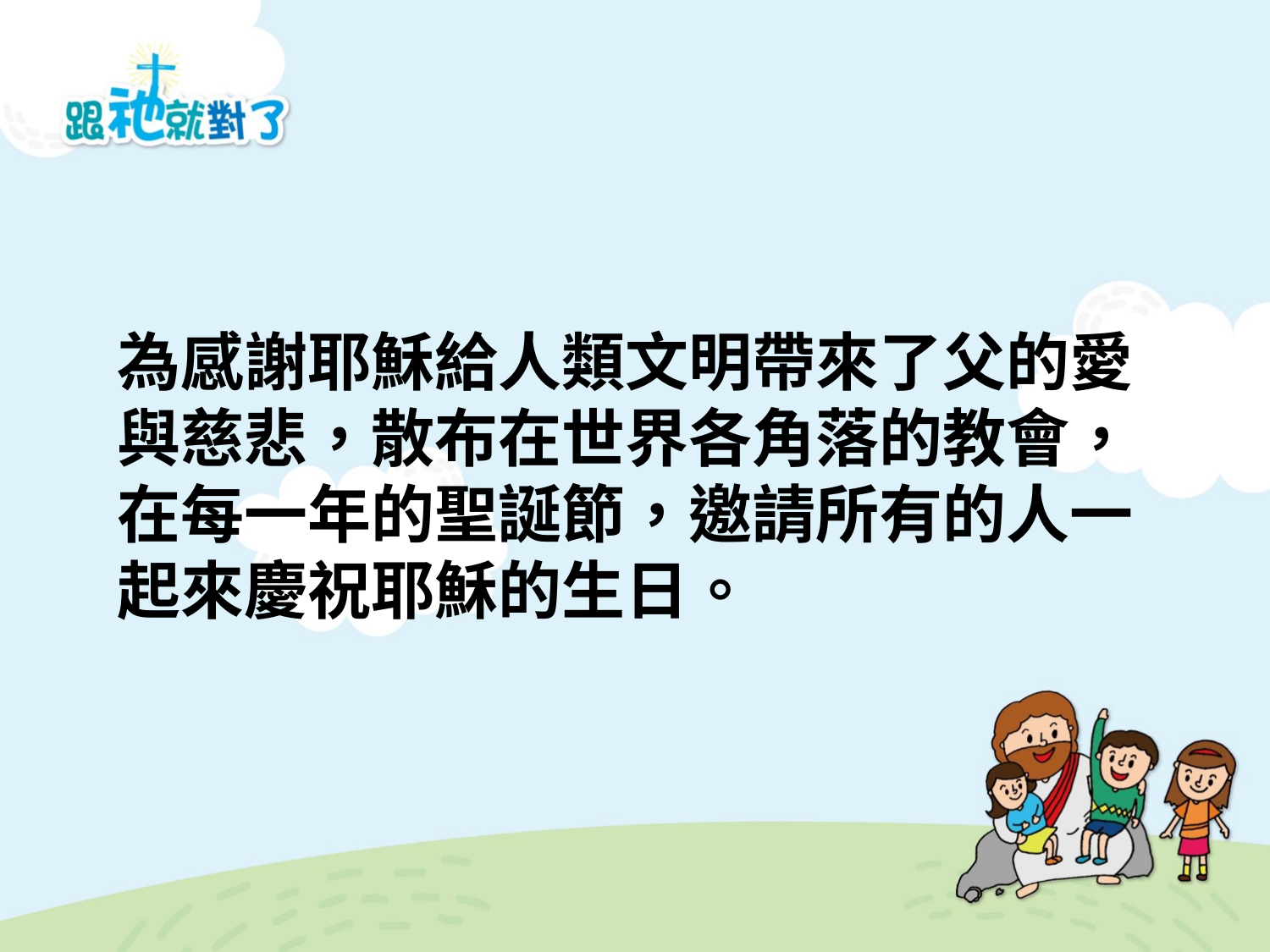

為感謝耶穌給人類文明帶來了父的愛與慈悲，散布在世界各角落的教會，在每一年的聖誕節，邀請所有的人一起來慶祝耶穌的生日。